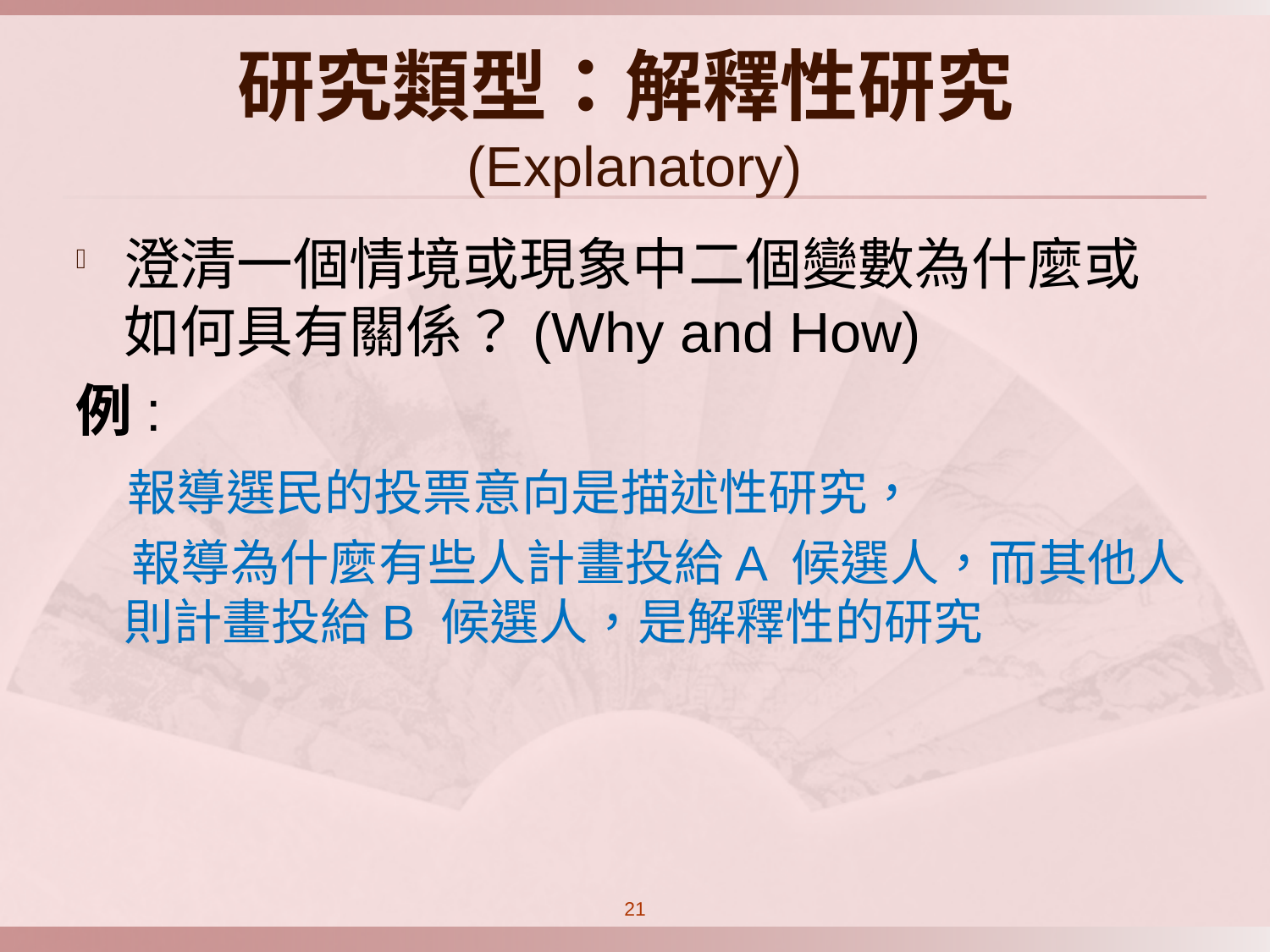

# 研究類型：解釋性研究(Explanatory)
澄清一個情境或現象中二個變數為什麼或如何具有關係？(Why and How)
例:
   報導選民的投票意向是描述性研究，
    報導為什麼有些人計畫投給A 候選人，而其他人則計畫投給B 候選人，是解釋性的研究

21